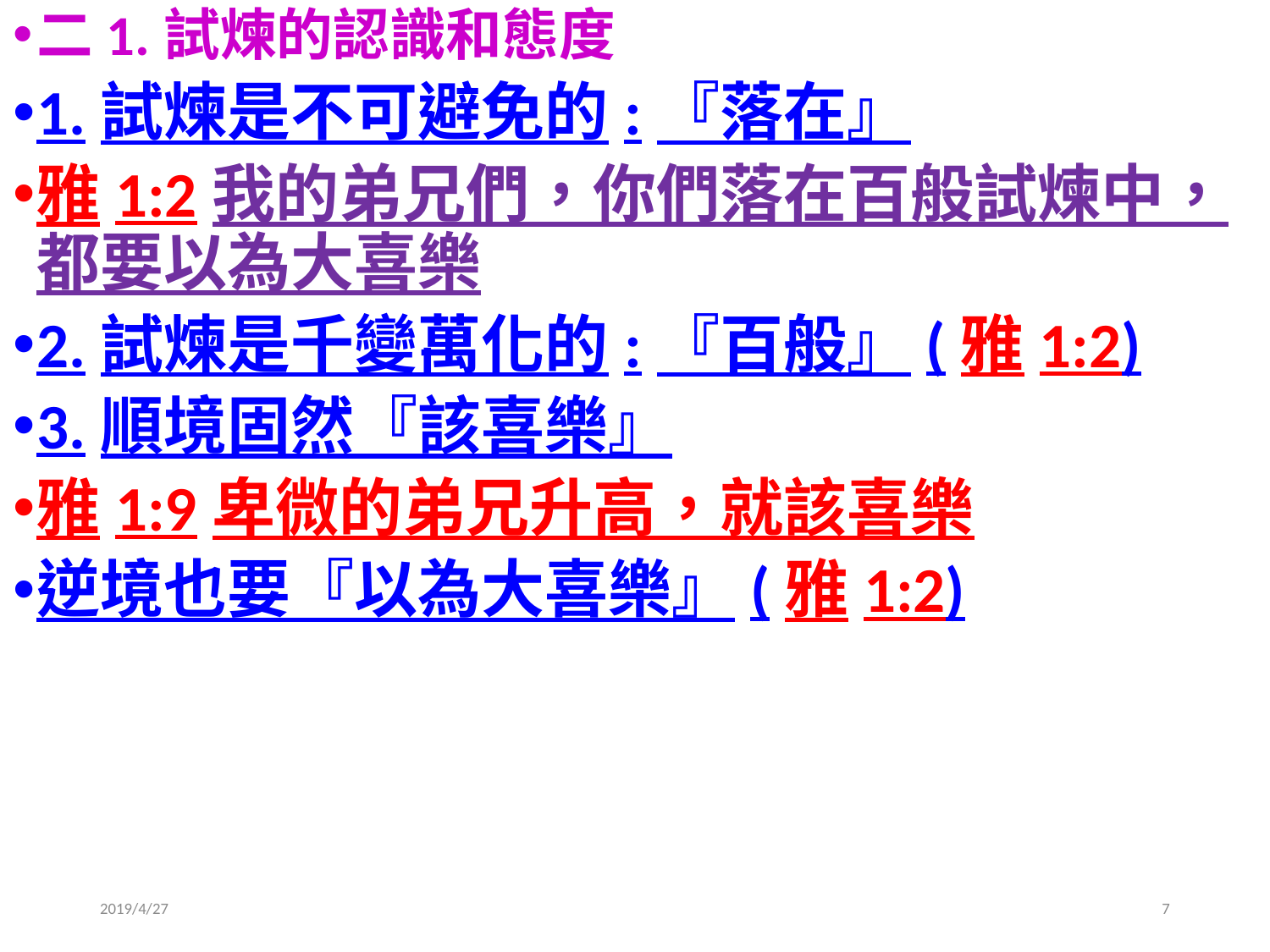

二1.試煉的認識和態度
1.試煉是不可避免的:『落在』
雅1:2我的弟兄們，你們落在百般試煉中，都要以為大喜樂
2.試煉是千變萬化的:『百般』(雅1:2)
3.順境固然『該喜樂』
雅1:9卑微的弟兄升高，就該喜樂
逆境也要『以為大喜樂』(雅1:2)

2019/4/27
7